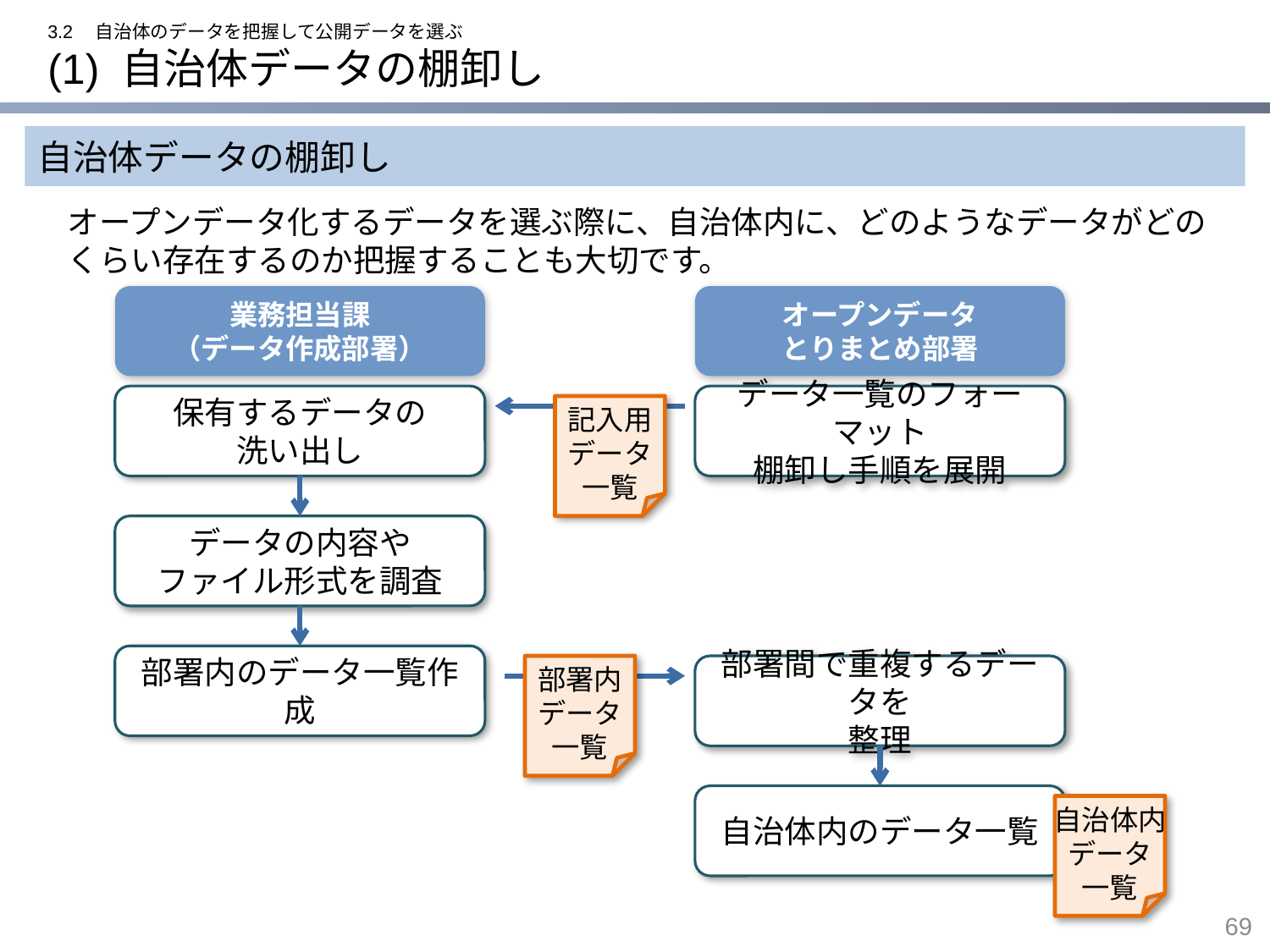

3.2　自治体のデータを把握して公開データを選ぶ
# (1) 自治体データの棚卸し
自治体データの棚卸し
オープンデータ化するデータを選ぶ際に、自治体内に、どのようなデータがどのくらい存在するのか把握することも大切です。
業務担当課
（データ作成部署）
オープンデータ
とりまとめ部署
保有するデータの
洗い出し
データ一覧のフォーマット
棚卸し手順を展開
記入用
データ
一覧
データの内容や
ファイル形式を調査
部署内のデータ一覧作成
部署内
データ
一覧
部署間で重複するデータを
整理
自治体内のデータ一覧
自治体内
データ
一覧
69